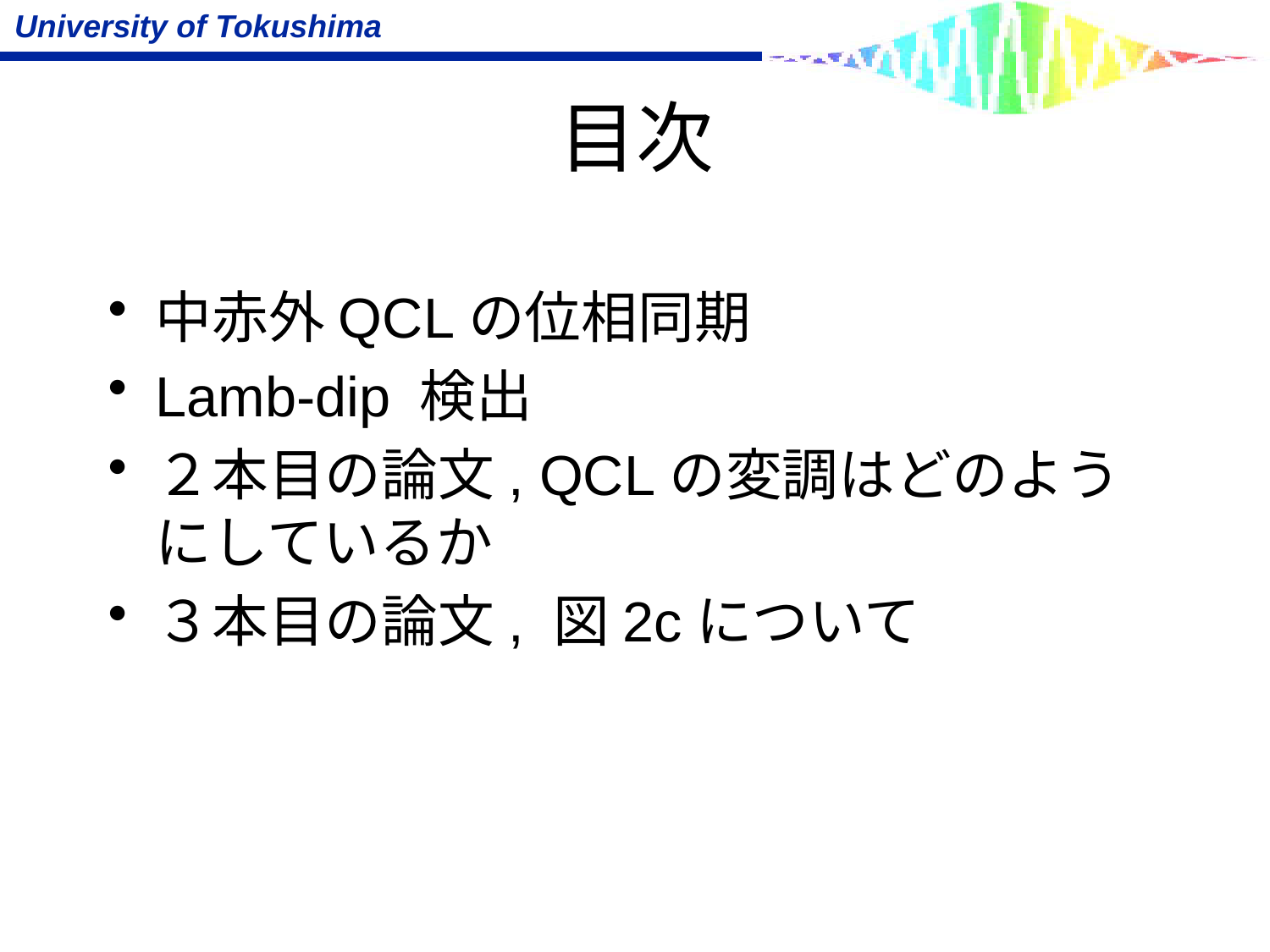

# 目次
中赤外QCLの位相同期
Lamb-dip 検出
２本目の論文, QCLの変調はどのようにしているか
３本目の論文, 図2cについて